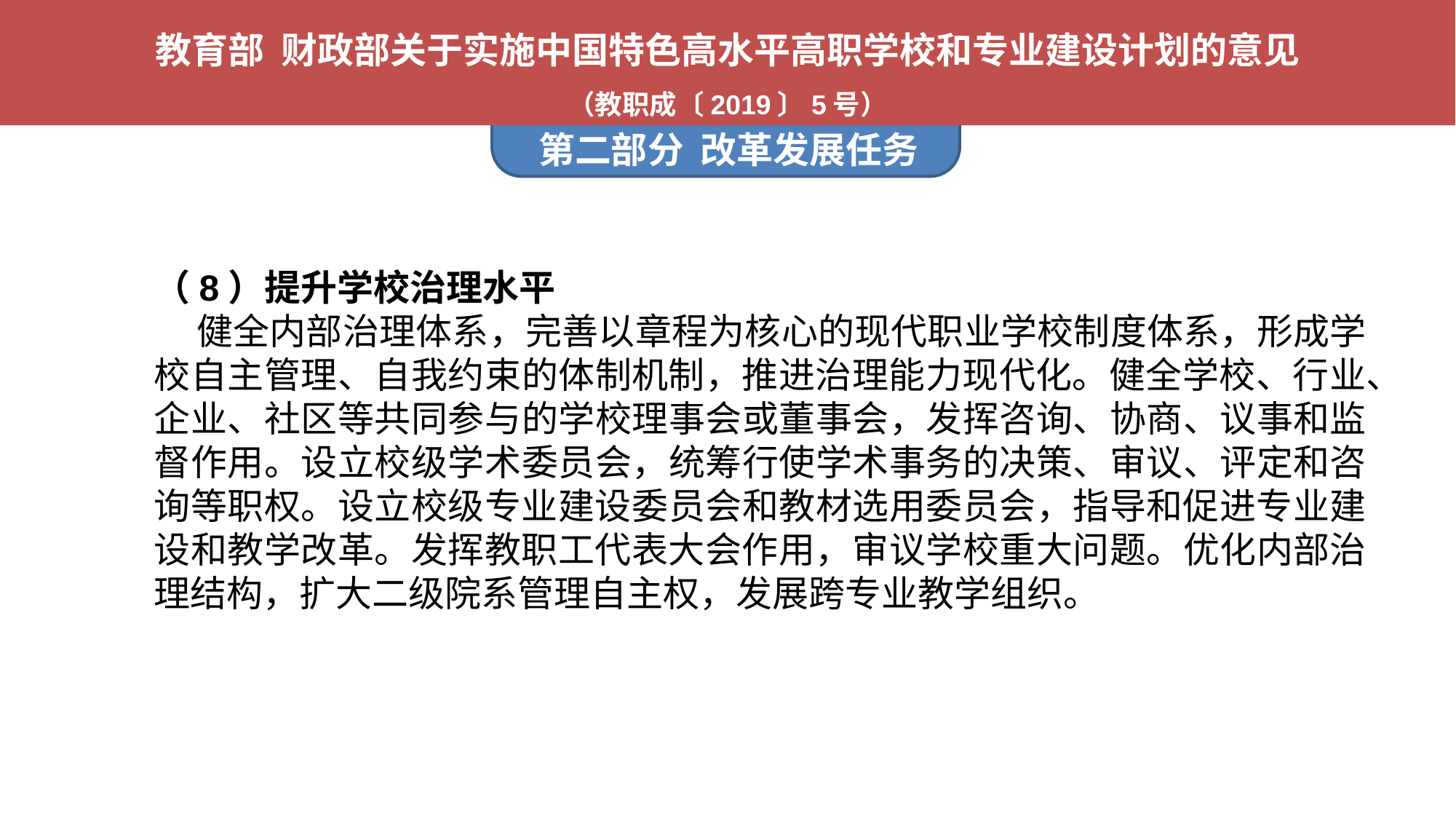

教育部  财政部关于实施中国特色高水平高职学校和专业建设计划的意见
（教职成〔2019〕5号）

第二部分  改革发展任务
（8）提升学校治理水平
    健全内部治理体系，完善以章程为核心的现代职业学校制度体系，形成学校自主管理、自我约束的体制机制，推进治理能力现代化。健全学校、行业、企业、社区等共同参与的学校理事会或董事会，发挥咨询、协商、议事和监督作用。设立校级学术委员会，统筹行使学术事务的决策、审议、评定和咨询等职权。设立校级专业建设委员会和教材选用委员会，指导和促进专业建设和教学改革。发挥教职工代表大会作用，审议学校重大问题。优化内部治理结构，扩大二级院系管理自主权，发展跨专业教学组织。